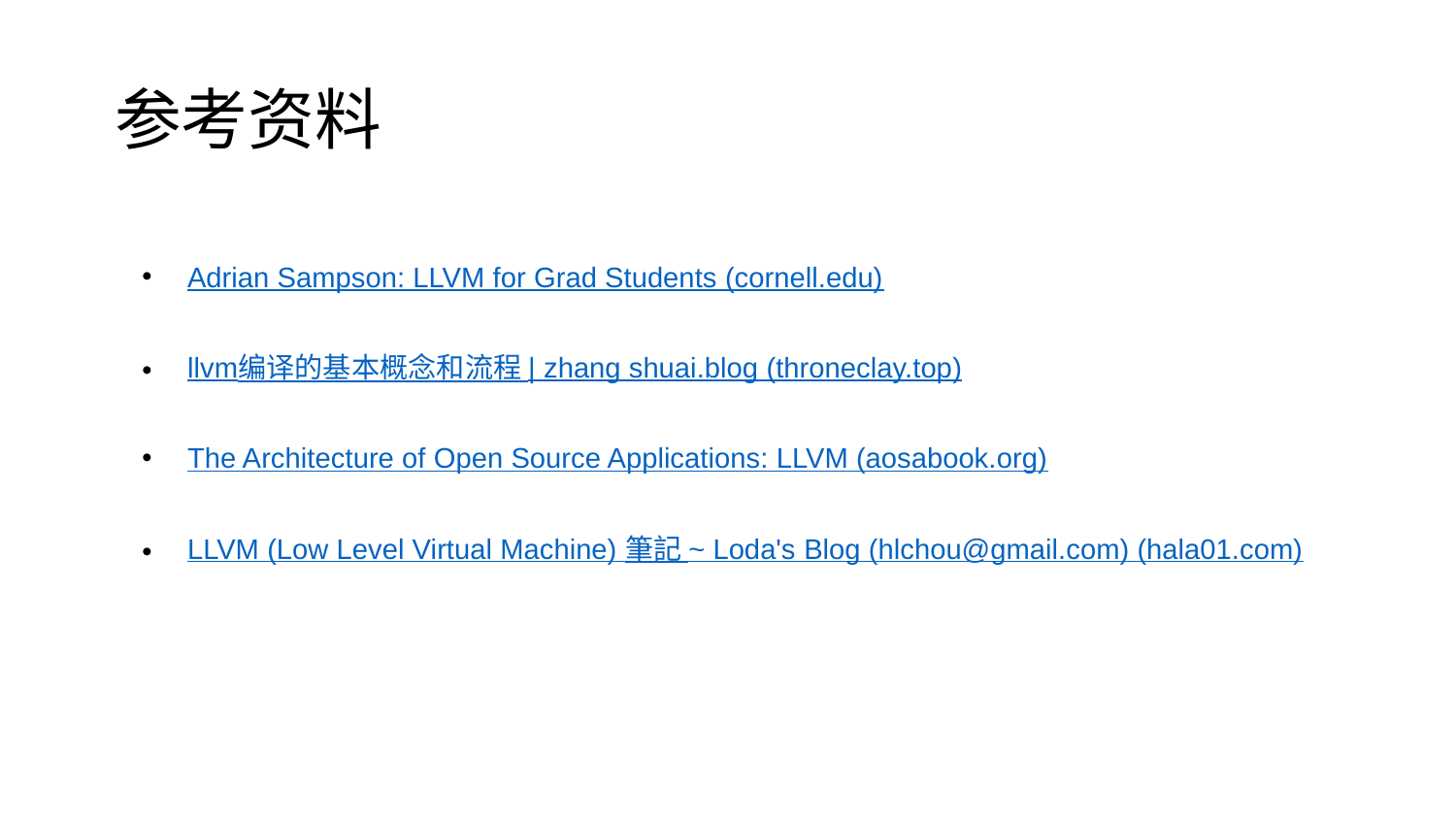

# 参考资料
Adrian Sampson: LLVM for Grad Students (cornell.edu)
llvm编译的基本概念和流程 | zhang shuai.blog (throneclay.top)
The Architecture of Open Source Applications: LLVM (aosabook.org)
LLVM (Low Level Virtual Machine) 筆記 ~ Loda's Blog (hlchou@gmail.com) (hala01.com)